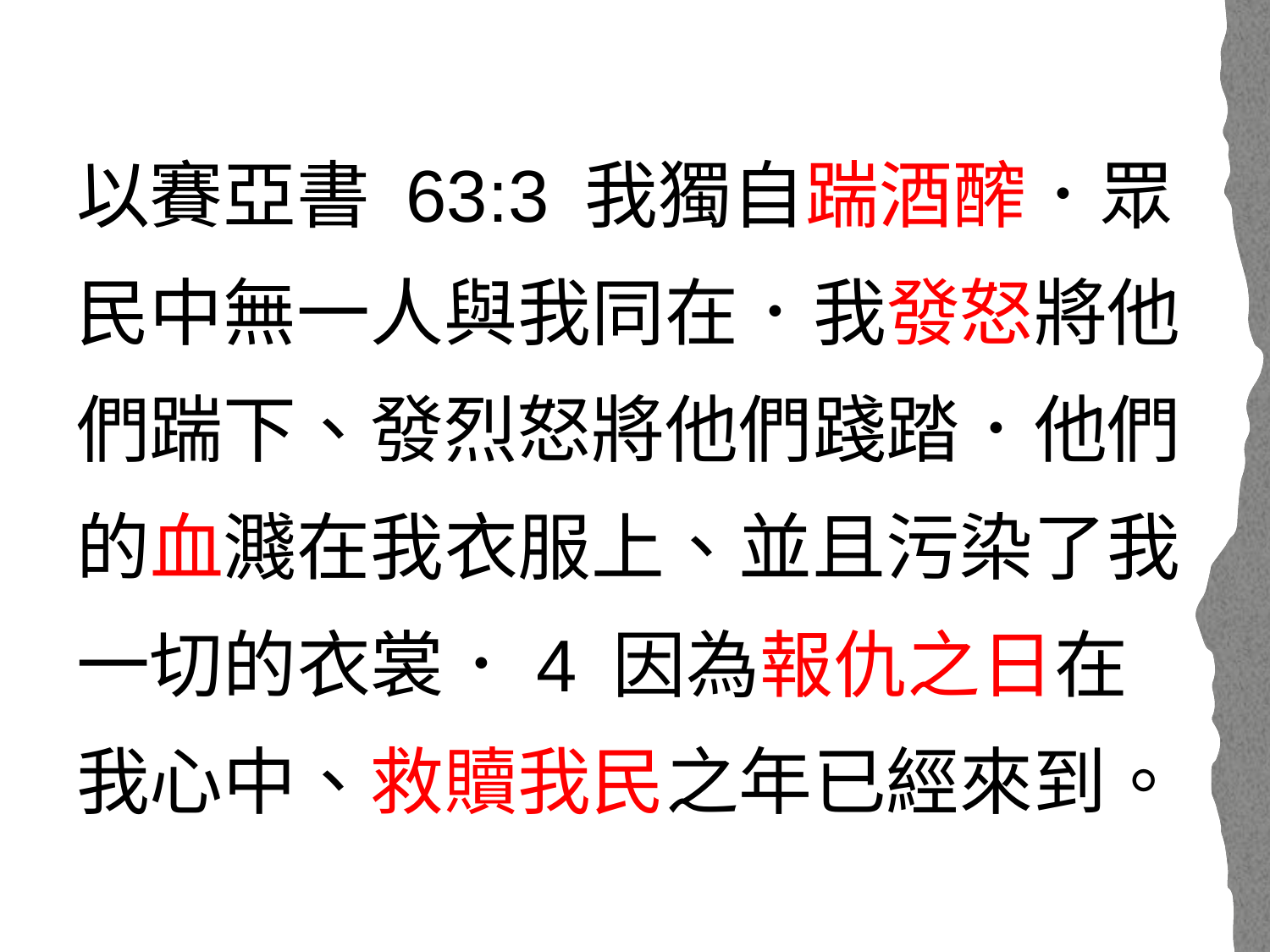

以賽亞書 63:3 我獨自踹酒醡．眾民中無一人與我同在．我發怒將他們踹下、發烈怒將他們踐踏．他們的血濺在我衣服上、並且污染了我一切的衣裳．4 因為報仇之日在我心中、救贖我民之年已經來到。